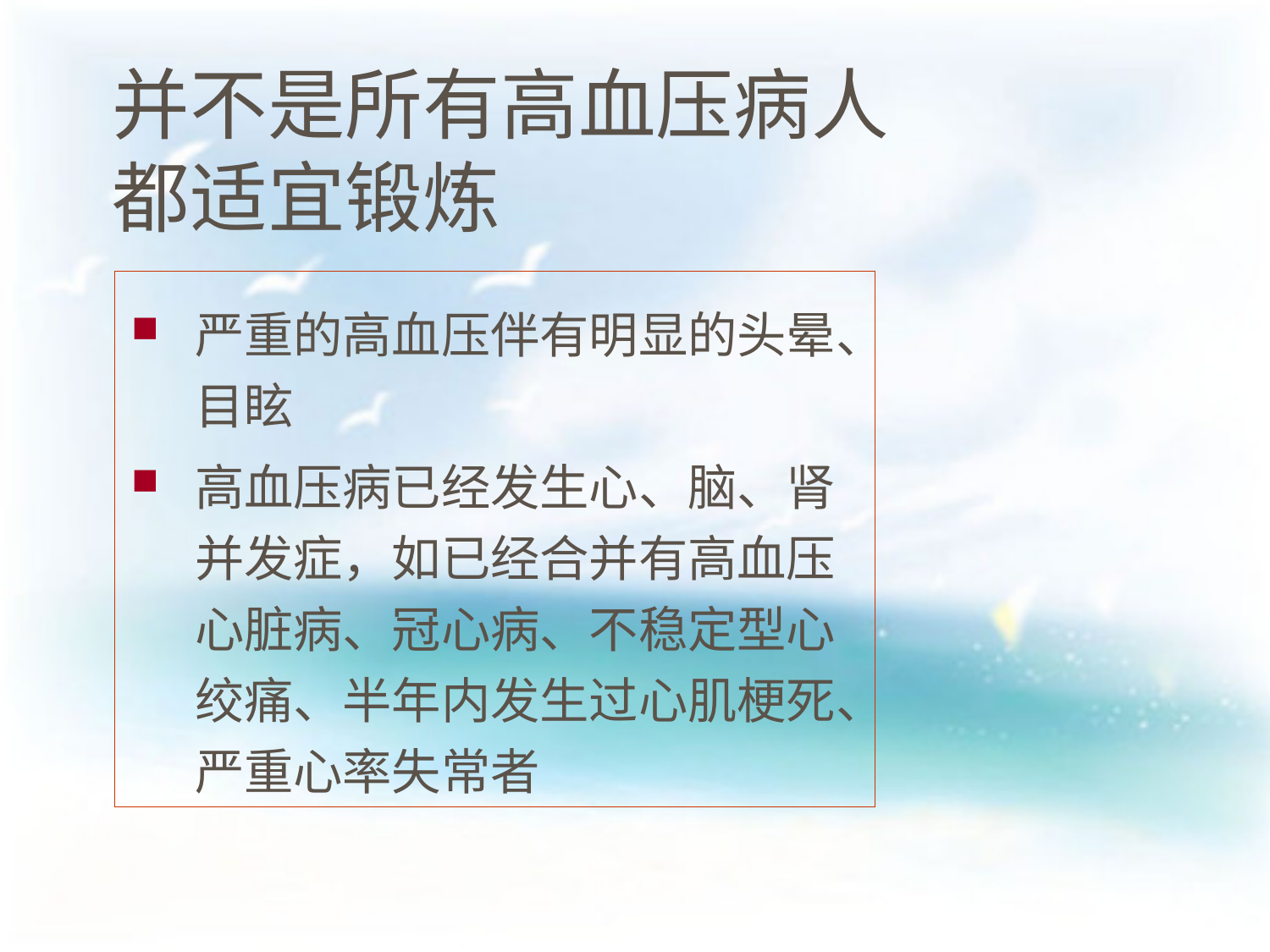

# 并不是所有高血压病人都适宜锻炼

严重的高血压伴有明显的头晕、目眩
高血压病已经发生心、脑、肾并发症，如已经合并有高血压心脏病、冠心病、不稳定型心绞痛、半年内发生过心肌梗死、严重心率失常者